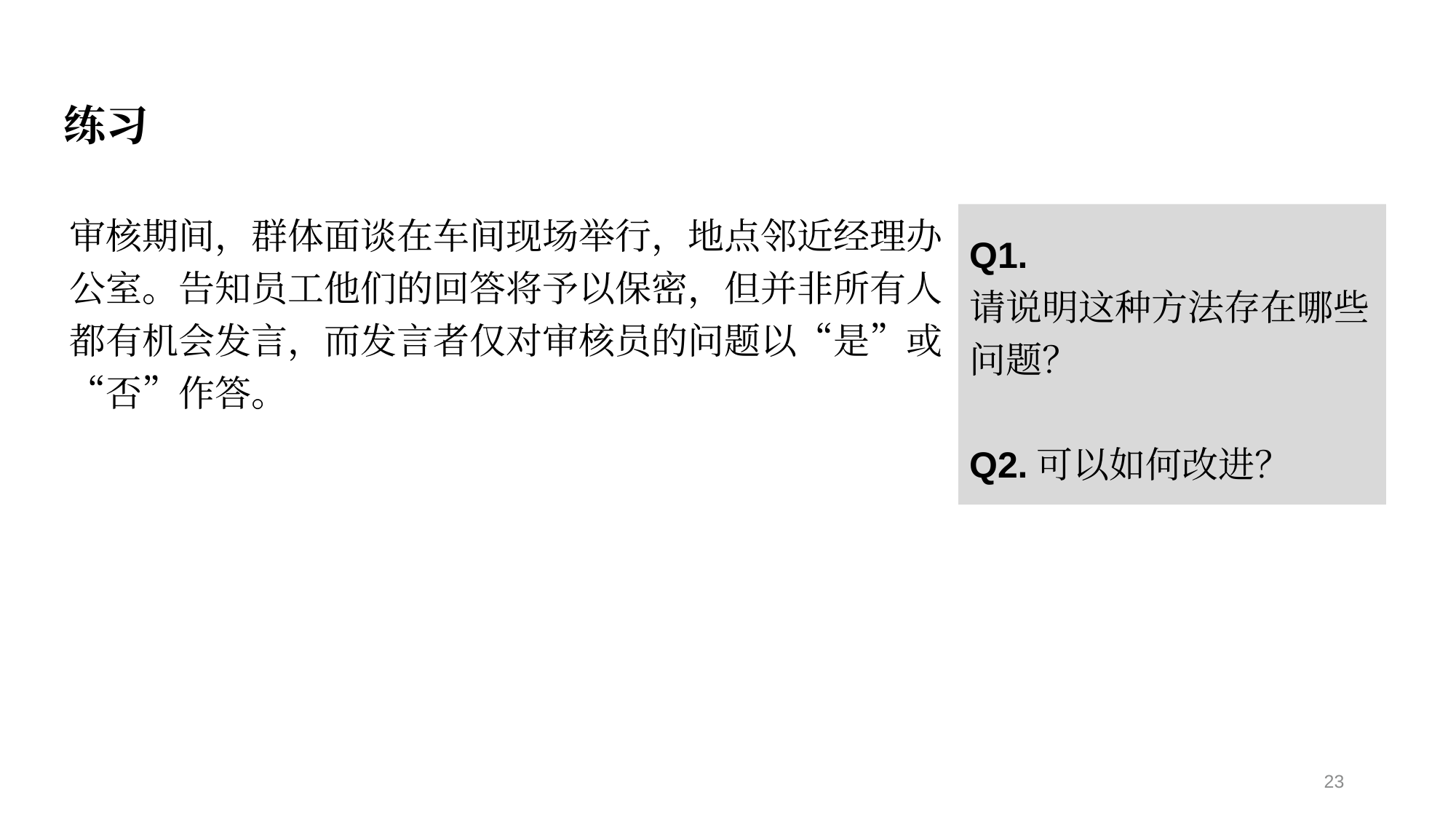

练习
审核期间，群体面谈在车间现场举行，地点邻近经理办公室。告知员工他们的回答将予以保密，但并非所有人都有机会发言，而发言者仅对审核员的问题以“是”或“否”作答。
Q1.
请说明这种方法存在哪些问题？

Q2.可以如何改进？
23